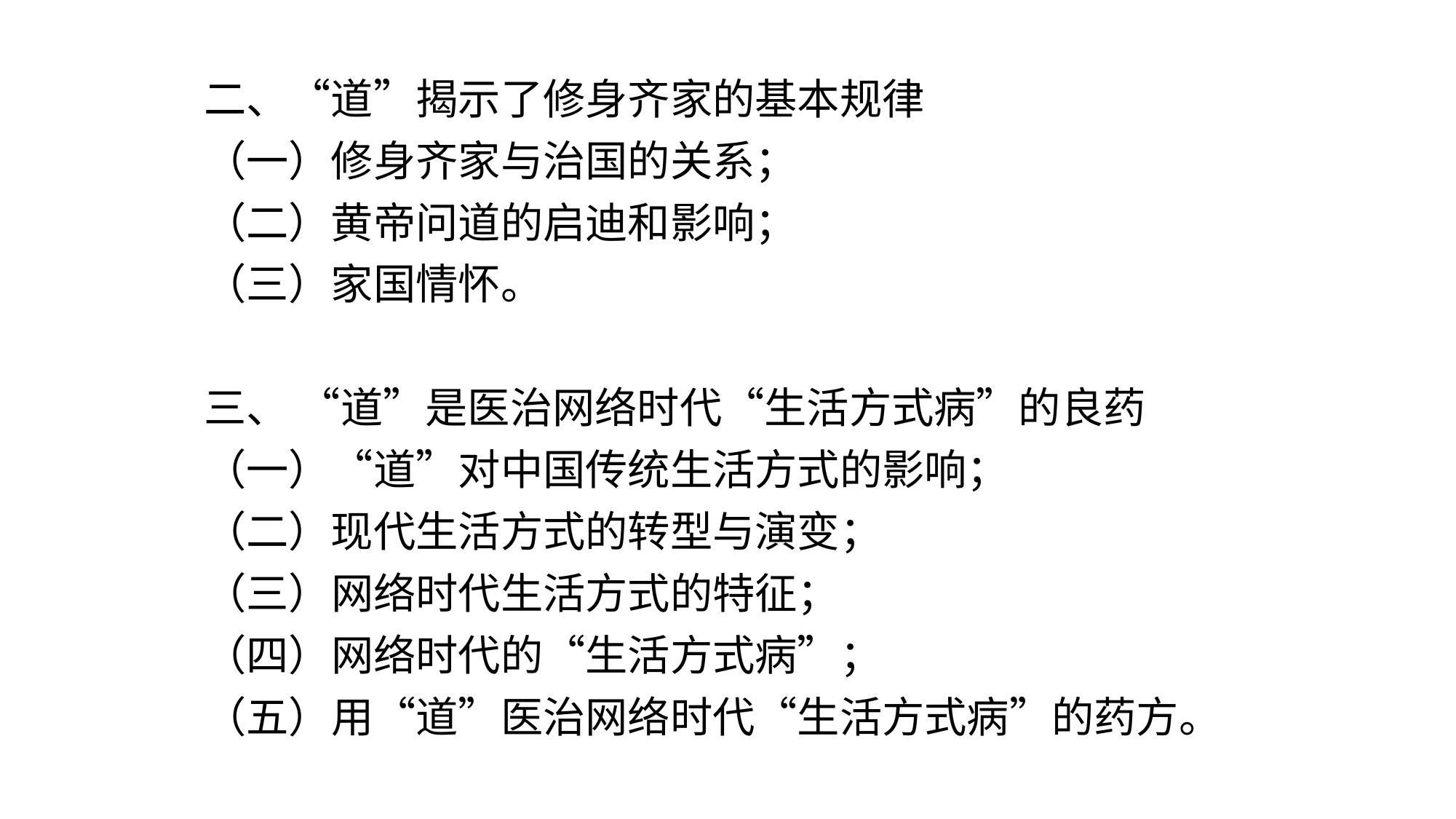

二、“道”揭示了修身齐家的基本规律
（一）修身齐家与治国的关系；
（二）黄帝问道的启迪和影响；
（三）家国情怀。

三、 “道”是医治网络时代“生活方式病”的良药
（一）“道”对中国传统生活方式的影响；
（二）现代生活方式的转型与演变；
（三）网络时代生活方式的特征；
（四）网络时代的“生活方式病”；
（五）用“道”医治网络时代“生活方式病”的药方。